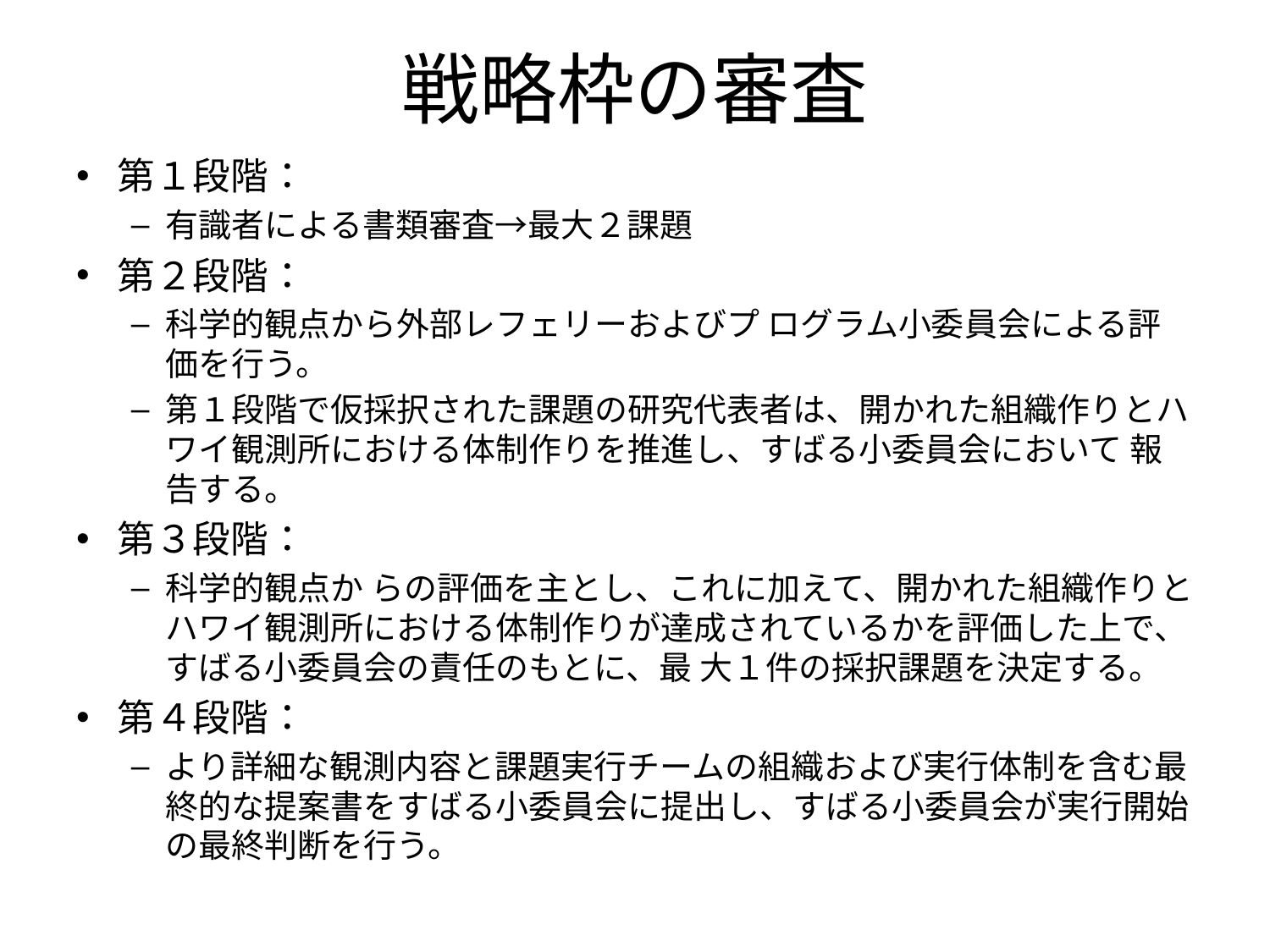

# 戦略枠の審査
第１段階：
有識者による書類審査→最大２課題
第２段階：
科学的観点から外部レフェリーおよびプ ログラム小委員会による評価を行う。
第１段階で仮採択された課題の研究代表者は、開かれた組織作りとハワイ観測所における体制作りを推進し、すばる小委員会において 報告する。
第３段階：
科学的観点か らの評価を主とし、これに加えて、開かれた組織作りとハワイ観測所における体制作りが達成されているかを評価した上で、すばる小委員会の責任のもとに、最 大１件の採択課題を決定する。
第４段階：
より詳細な観測内容と課題実行チームの組織および実行体制を含む最終的な提案書をすばる小委員会に提出し、すばる小委員会が実行開始の最終判断を行う。